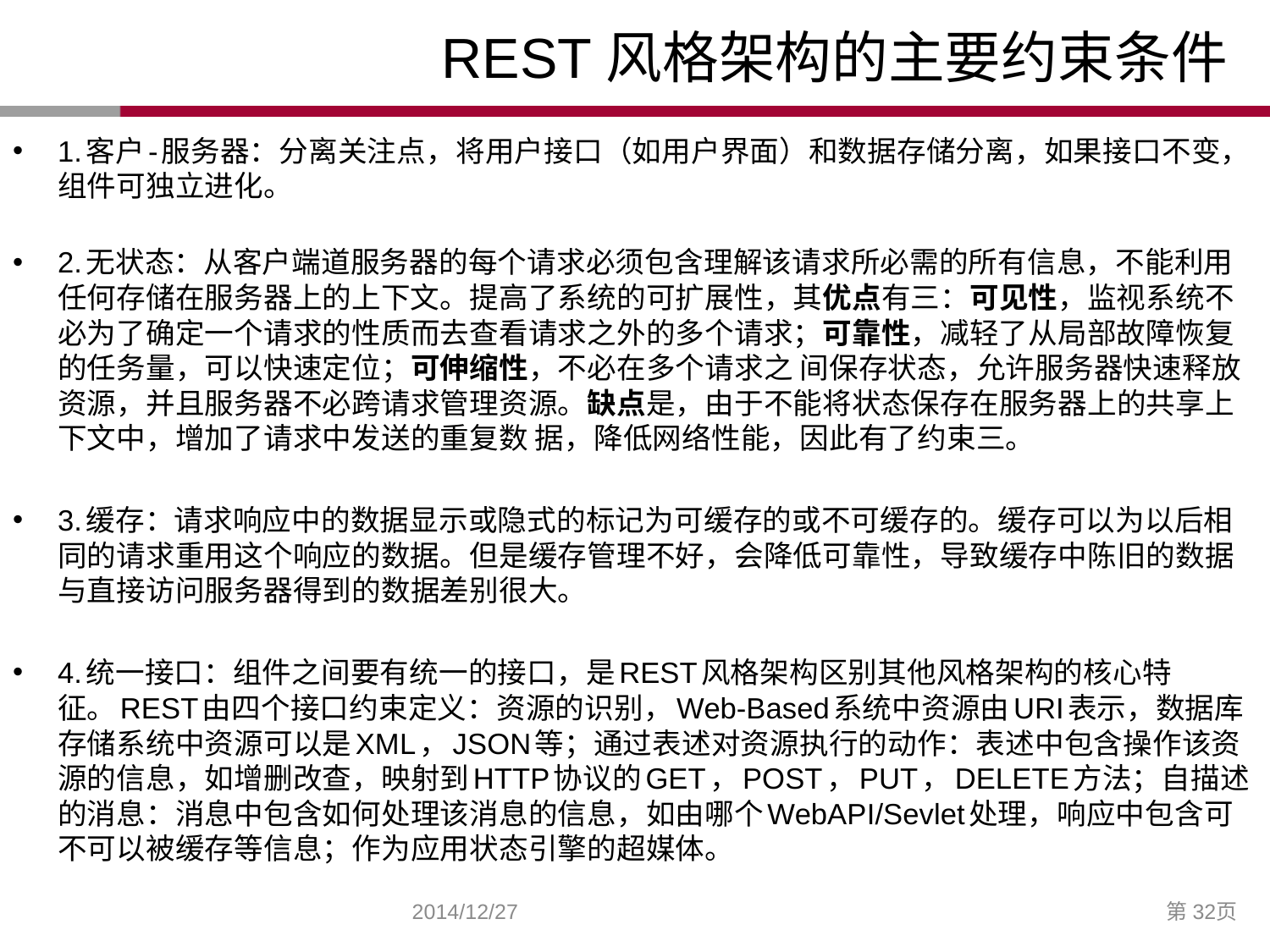

# REST风格架构的主要约束条件
1.客户-服务器：分离关注点，将用户接口（如用户界面）和数据存储分离，如果接口不变，组件可独立进化。
2.无状态：从客户端道服务器的每个请求必须包含理解该请求所必需的所有信息，不能利用任何存储在服务器上的上下文。提高了系统的可扩展性，其优点有三：可见性，监视系统不必为了确定一个请求的性质而去查看请求之外的多个请求；可靠性，减轻了从局部故障恢复的任务量，可以快速定位；可伸缩性，不必在多个请求之 间保存状态，允许服务器快速释放资源，并且服务器不必跨请求管理资源。缺点是，由于不能将状态保存在服务器上的共享上下文中，增加了请求中发送的重复数 据，降低网络性能，因此有了约束三。

3.缓存：请求响应中的数据显示或隐式的标记为可缓存的或不可缓存的。缓存可以为以后相同的请求重用这个响应的数据。但是缓存管理不好，会降低可靠性，导致缓存中陈旧的数据与直接访问服务器得到的数据差别很大。

4.统一接口：组件之间要有统一的接口，是REST风格架构区别其他风格架构的核心特征。REST由四个接口约束定义：资源的识别，Web-Based系统中资源由URI表示，数据库存储系统中资源可以是XML，JSON等；通过表述对资源执行的动作：表述中包含操作该资源的信息，如增删改查，映射到HTTP协议的GET，POST，PUT，DELETE方法；自描述的消息：消息中包含如何处理该消息的信息，如由哪个WebAPI/Sevlet处理，响应中包含可不可以被缓存等信息；作为应用状态引擎的超媒体。
2014/12/27
第32页